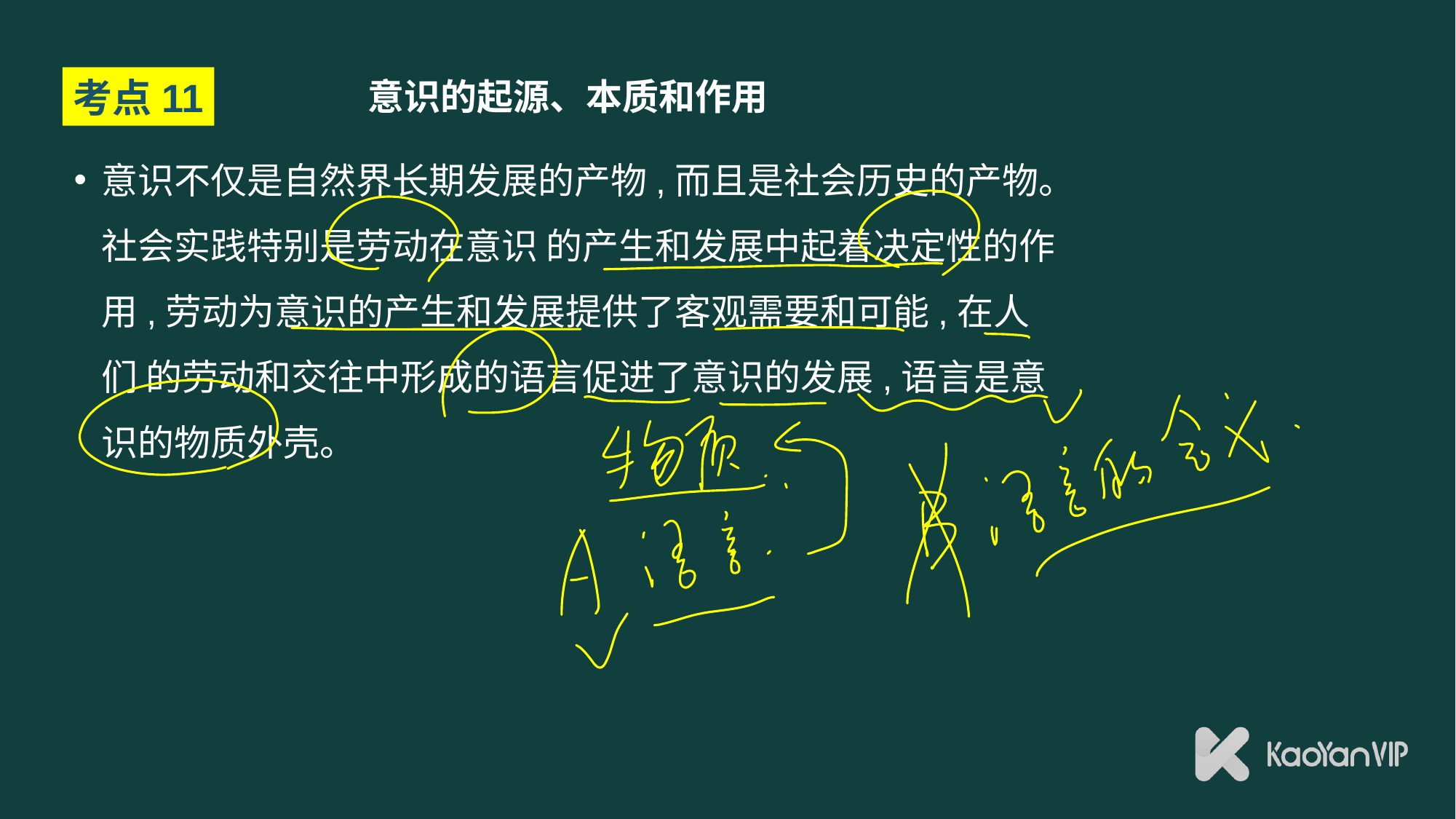

# 意识的起源、本质和作用
考点11
意识不仅是自然界长期发展的产物,而且是社会历史的产物。社会实践特别是劳动在意识 的产生和发展中起着决定性的作用,劳动为意识的产生和发展提供了客观需要和可能,在人们 的劳动和交往中形成的语言促进了意识的发展,语言是意识的物质外壳。